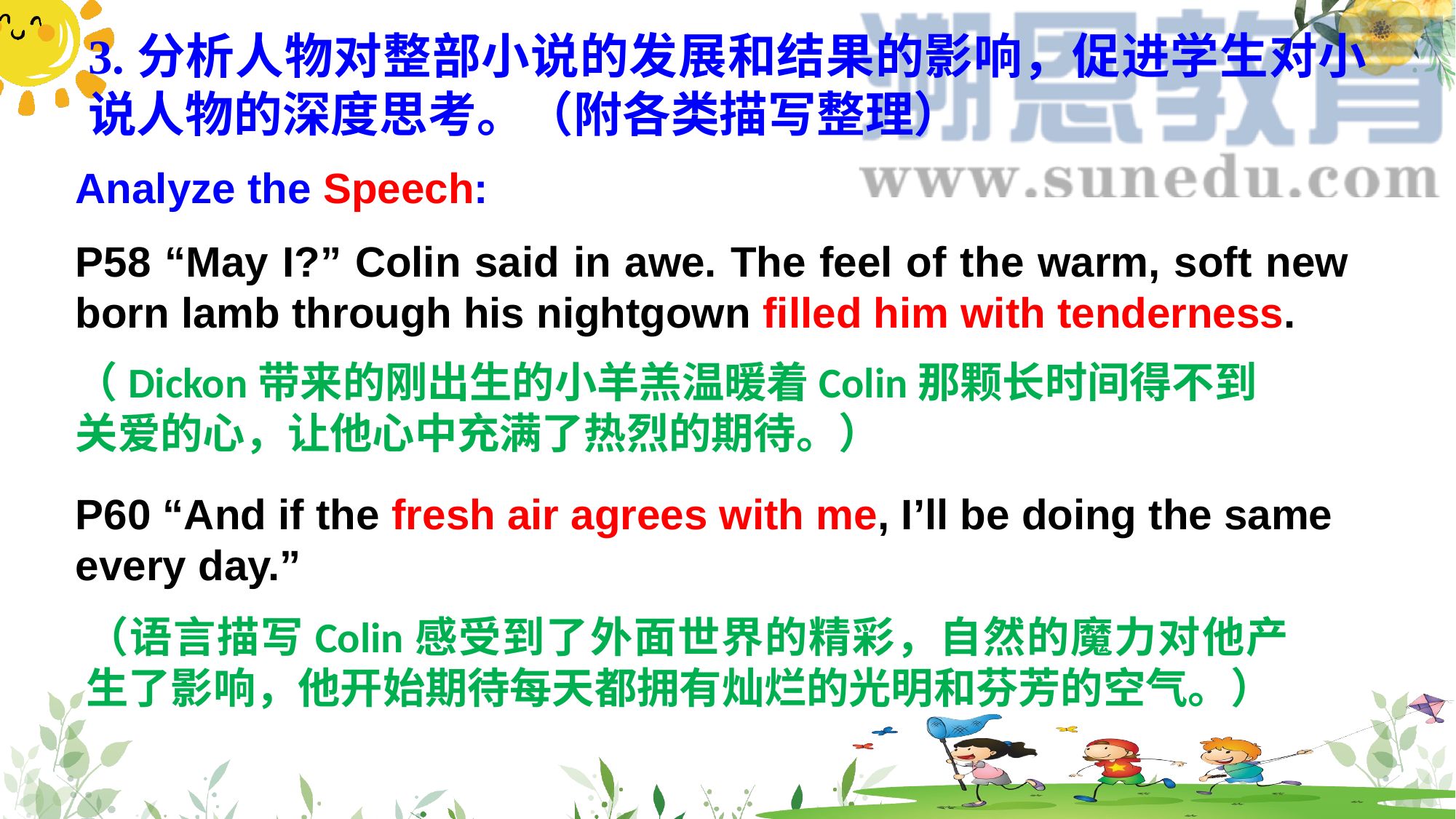

3.分析人物对整部小说的发展和结果的影响，促进学生对小说人物的深度思考。（附各类描写整理）
Analyze the Speech:
P58 “May I?” Colin said in awe. The feel of the warm, soft new born lamb through his nightgown filled him with tenderness.

（Dickon带来的刚出生的小羊羔温暖着Colin那颗长时间得不到关爱的心，让他心中充满了热烈的期待。）
P60 “And if the fresh air agrees with me, I’ll be doing the same every day.”
（语言描写Colin感受到了外面世界的精彩，自然的魔力对他产生了影响，他开始期待每天都拥有灿烂的光明和芬芳的空气。）